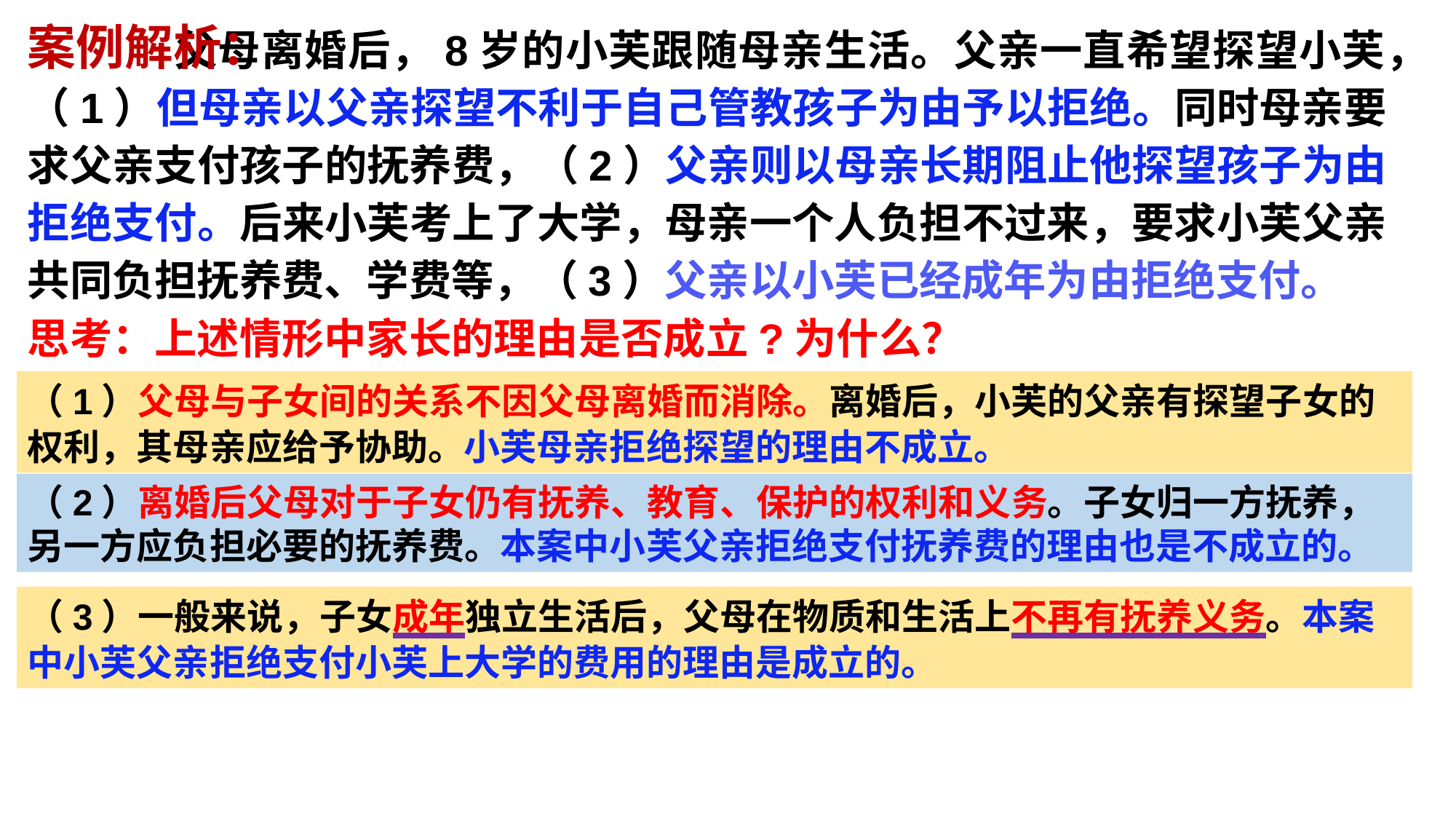

父母离婚后，8岁的小芙跟随母亲生活。父亲一直希望探望小芙，（1）但母亲以父亲探望不利于自己管教孩子为由予以拒绝。同时母亲要求父亲支付孩子的抚养费，（2）父亲则以母亲长期阻止他探望孩子为由拒绝支付。后来小芙考上了大学，母亲一个人负担不过来，要求小芙父亲共同负担抚养费、学费等，（3）父亲以小芙已经成年为由拒绝支付。
思考：上述情形中家长的理由是否成立?为什么？
案例解析：
（1）父母与子女间的关系不因父母离婚而消除。离婚后，小芙的父亲有探望子女的权利，其母亲应给予协助。小芙母亲拒绝探望的理由不成立。
（2）离婚后父母对于子女仍有抚养、教育、保护的权利和义务。子女归一方抚养，另一方应负担必要的抚养费。本案中小芙父亲拒绝支付抚养费的理由也是不成立的。
（3）一般来说，子女成年独立生活后，父母在物质和生活上不再有抚养义务。本案中小芙父亲拒绝支付小芙上大学的费用的理由是成立的。